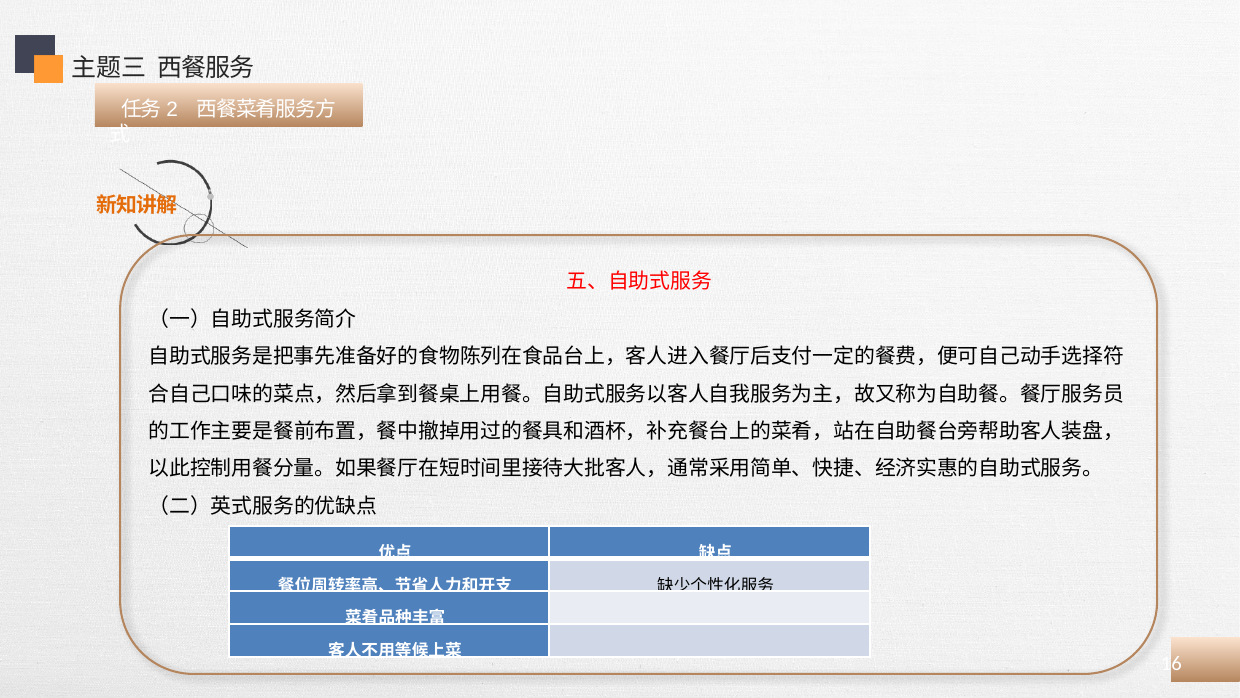

主题三  西餐服务

 任务2   西餐菜肴服务方式

五、自助式服务
（一）自助式服务简介
自助式服务是把事先准备好的食物陈列在食品台上，客人进入餐厅后支付一定的餐费，便可自己动手选择符合自己口味的菜点，然后拿到餐桌上用餐。自助式服务以客人自我服务为主，故又称为自助餐。餐厅服务员的工作主要是餐前布置，餐中撤掉用过的餐具和酒杯，补充餐台上的菜肴，站在自助餐台旁帮助客人装盘，以此控制用餐分量。如果餐厅在短时间里接待大批客人，通常采用简单、快捷、经济实惠的自助式服务。
（二）英式服务的优缺点
| 优点 | 缺点 |
| --- | --- |
| 餐位周转率高、节省人力和开支 | 缺少个性化服务 |
| 菜肴品种丰富 |  |
| 客人不用等候上菜 |  |